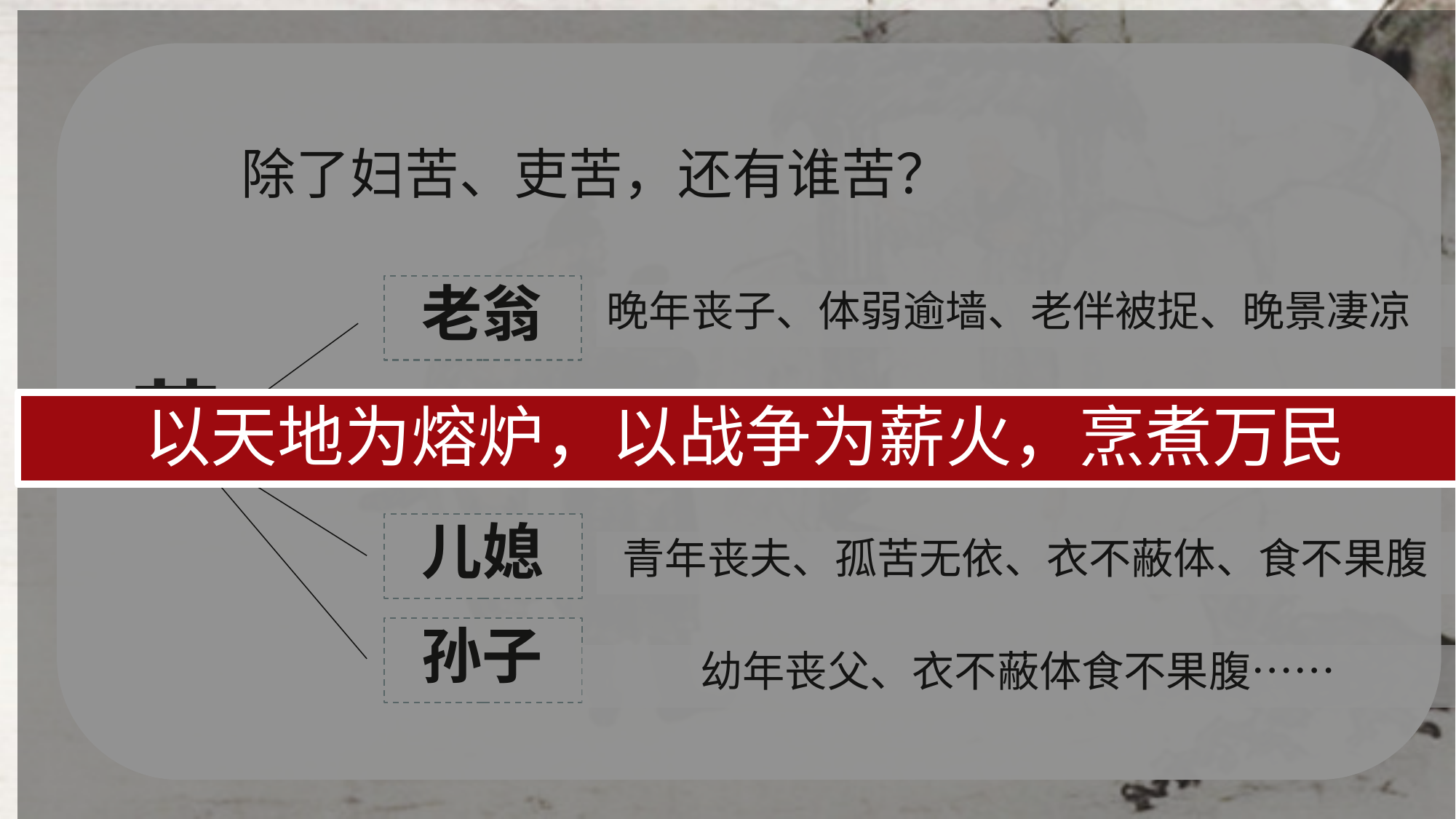

除了妇苦、吏苦，还有谁苦？
老翁

晚年丧子、体弱逾墙、老伴被捉、晚景凄凉

苦
以天地为熔炉，以战争为薪火，烹煮万民

三子

战场牺牲、苟且残存

儿媳

青年丧夫、孤苦无依、衣不蔽体、食不果腹

孙子

幼年丧父、衣不蔽体食不果腹……